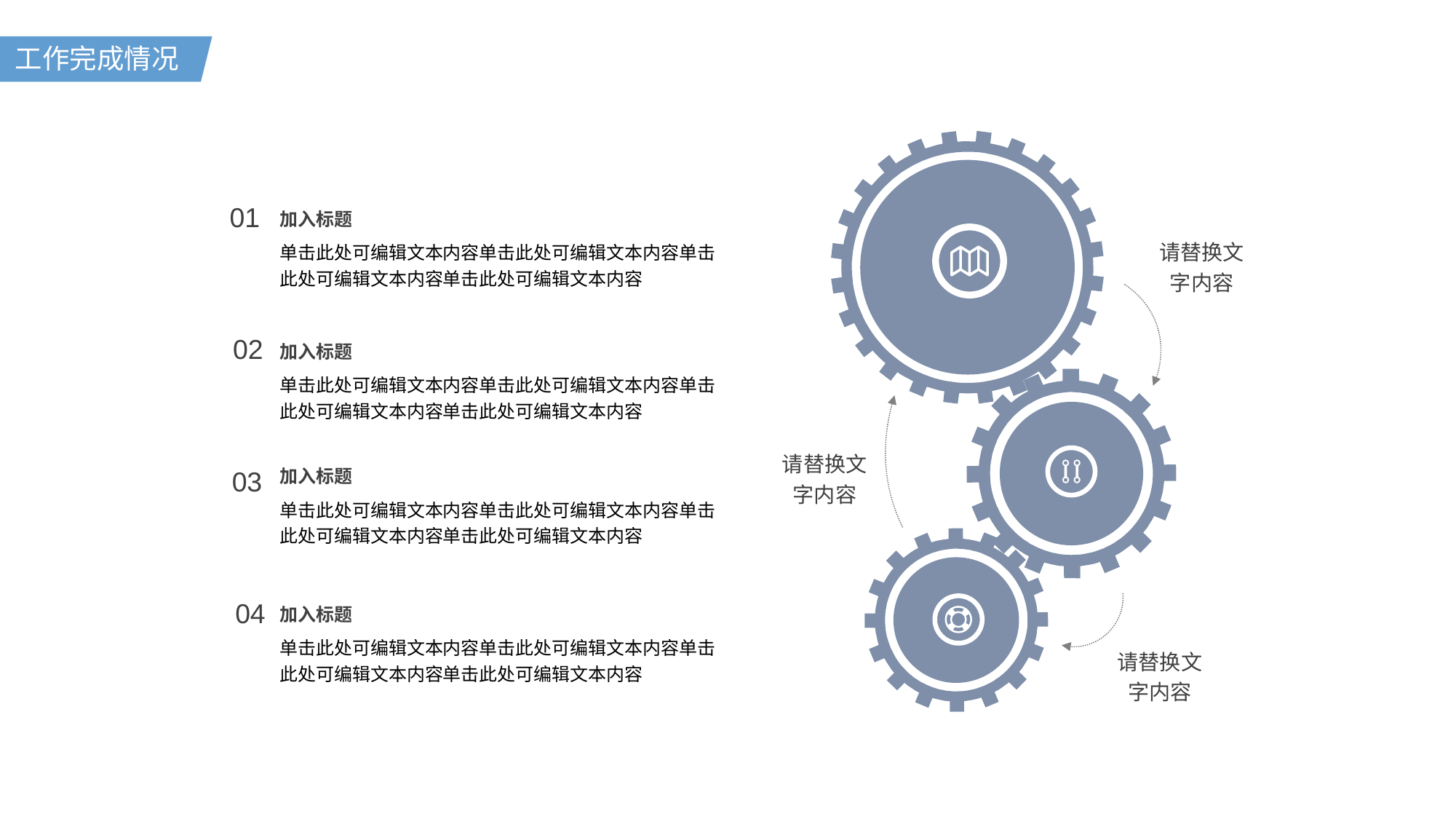

工作完成情况
01
加入标题
单击此处可编辑文本内容单击此处可编辑文本内容单击此处可编辑文本内容单击此处可编辑文本内容
02
加入标题
单击此处可编辑文本内容单击此处可编辑文本内容单击此处可编辑文本内容单击此处可编辑文本内容
03
加入标题
单击此处可编辑文本内容单击此处可编辑文本内容单击此处可编辑文本内容单击此处可编辑文本内容
04
加入标题
单击此处可编辑文本内容单击此处可编辑文本内容单击此处可编辑文本内容单击此处可编辑文本内容

请替换文字内容
请替换文字内容

请替换文字内容